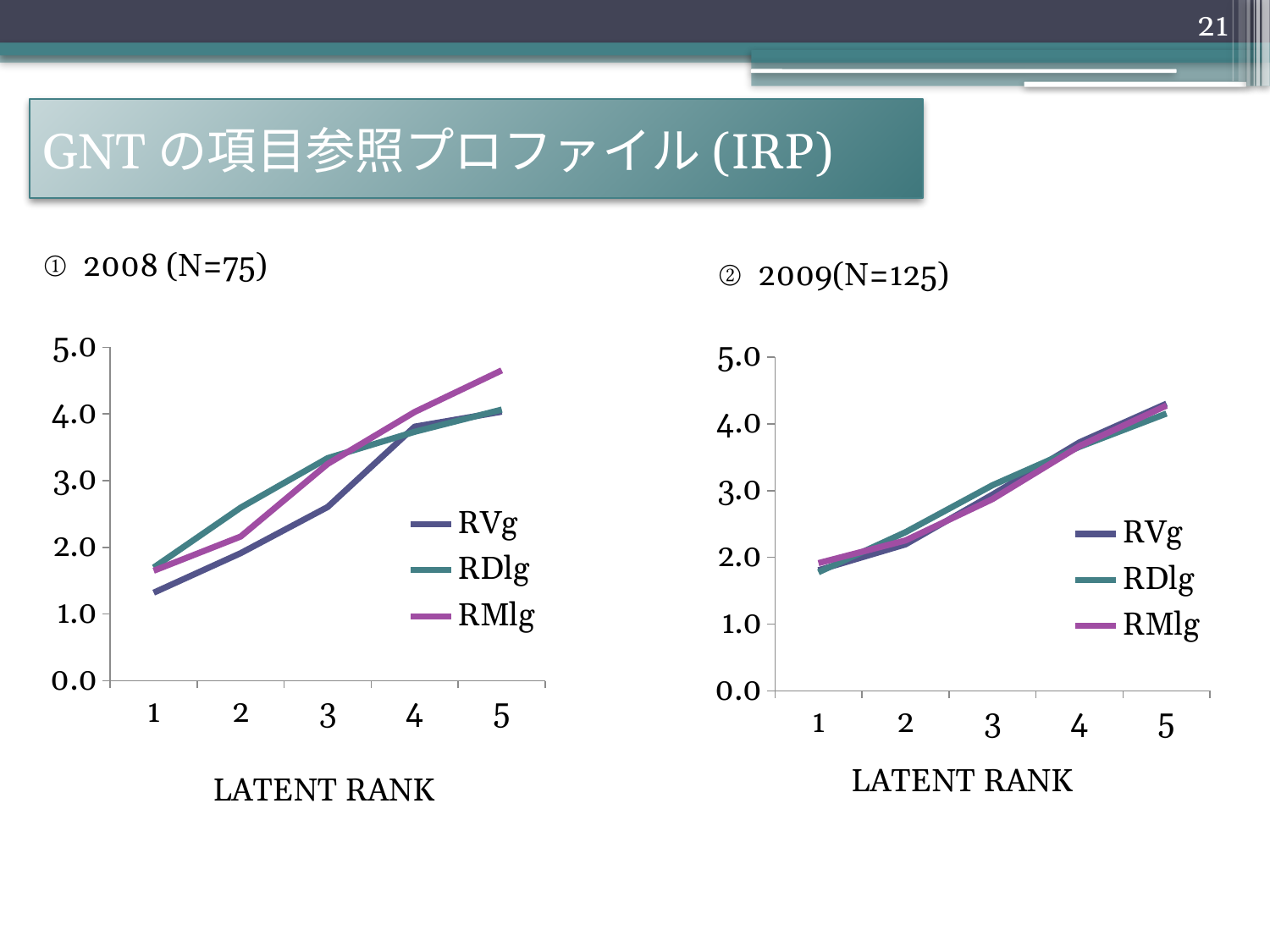

21
GNTの項目参照プロファイル(IRP)
① 2008 (N=75)
② 2009(N=125)

### Chart

| Category | RVg | RDlg | RMlg |
|---|---|---|---|

### Chart

| Category | RVg | RDlg | RMlg |
|---|---|---|---|